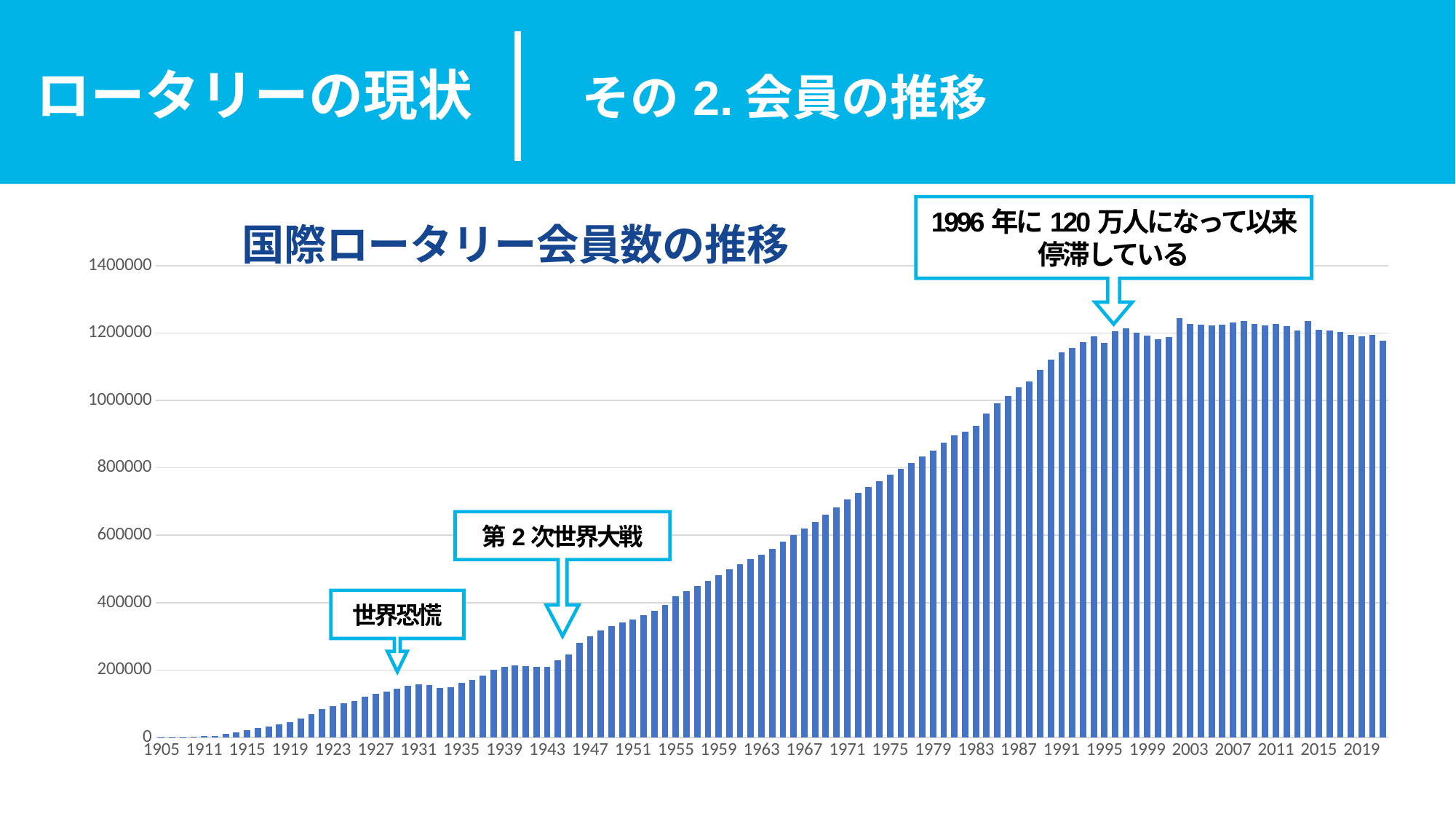

# ロータリーの現状　　その2.会員の推移

### Chart: 国際ロータリー会員数の推移

| Category | 会員数 |
|---|---|
| 1905 | 4.0 |
| 1908 | 200.0 |
| 1909 | 510.0 |
| 1910 | 1085.0 |
| 1911 | 3750.0 |
| 1912 | 5008.0 |
| 1913 | 10000.0 |
| 1914 | 15000.0 |
| 1915 | 20700.0 |
| 1916 | 27000.0 |
| 1917 | 32600.0 |
| 1918 | 38800.0 |
| 1919 | 45000.0 |
| 1920 | 56800.0 |
| 1921 | 70000.0 |
| 1922 | 83150.0 |
| 1923 | 92800.0 |
| 1924 | 102000.0 |
| 1925 | 108000.0 |
| 1926 | 120000.0 |
| 1927 | 129000.0 |
| 1928 | 137000.0 |
| 1929 | 144500.0 |
| 1930 | 153000.0 |
| 1931 | 157000.0 |
| 1932 | 155000.0 |
| 1933 | 146322.0 |
| 1934 | 150000.0 |
| 1935 | 162406.0 |
| 1936 | 170000.0 |
| 1937 | 183000.0 |
| 1938 | 200998.0 |
| 1939 | 209887.0 |
| 1940 | 213791.0 |
| 1941 | 211416.0 |
| 1942 | 208363.0 |
| 1943 | 209689.0 |
| 1944 | 227913.0 |
| 1945 | 247212.0 |
| 1946 | 279881.0 |
| 1947 | 300529.0 |
| 1948 | 318259.0 |
| 1949 | 329342.0 |
| 1950 | 341716.0 |
| 1951 | 349867.0 |
| 1952 | 361641.0 |
| 1953 | 374855.0 |
| 1954 | 392628.0 |
| 1955 | 418933.0 |
| 1956 | 433798.0 |
| 1957 | 449758.0 |
| 1958 | 464245.0 |
| 1959 | 480569.0 |
| 1960 | 498616.0 |
| 1961 | 513059.0 |
| 1962 | 528297.0 |
| 1963 | 542432.0 |
| 1964 | 558638.0 |
| 1965 | 581436.0 |
| 1966 | 599945.0 |
| 1967 | 620827.0 |
| 1968 | 639140.0 |
| 1969 | 660259.0 |
| 1970 | 682183.0 |
| 1971 | 706372.0 |
| 1972 | 725271.0 |
| 1973 | 742493.0 |
| 1974 | 761074.0 |
| 1975 | 779373.0 |
| 1976 | 796806.0 |
| 1977 | 813704.0 |
| 1978 | 834092.0 |
| 1979 | 851547.0 |
| 1980 | 875949.0 |
| 1981 | 895740.0 |
| 1982 | 907943.0 |
| 1983 | 925571.0 |
| 1984 | 961256.0 |
| 1985 | 991047.0 |
| 1986 | 1012033.0 |
| 1987 | 1038747.0 |
| 1988 | 1056888.0 |
| 1989 | 1091056.0 |
| 1990 | 1121230.0 |
| 1991 | 1143333.0 |
| 1992 | 1155810.0 |
| 1993 | 1173558.0 |
| 1994 | 1190102.0 |
| 1995 | 1170936.0 |
| 1996 | 1206112.0 |
| 1997 | 1213748.0 |
| 1998 | 1201595.0 |
| 1999 | 1193461.0 |
| 2000 | 1180550.0 |
| 2001 | 1188492.0 |
| 2002 | 1243431.0 |
| 2003 | 1227545.0 |
| 2004 | 1224297.0 |
| 2005 | 1221812.0 |
| 2006 | 1224168.0 |
| 2007 | 1231483.0 |
| 2008 | 1234527.0 |
| 2009 | 1227563.0 |
| 2010 | 1223413.0 |
| 2011 | 1227189.0 |
| 2012 | 1220115.0 |
| 2013 | 1207102.0 |
| 2014 | 1235536.0 |
| 2015 | 1209491.0 |
| 2016 | 1207906.0 |
| 2017 | 1202605.0 |
| 2018 | 1194785.0 |
| 2019 | 1189271.0 |
| 2020 | 1193852.0 |
| 2021 | 1178107.0 |
1996年に120万人になって以来停滞している
第2次世界大戦
世界恐慌